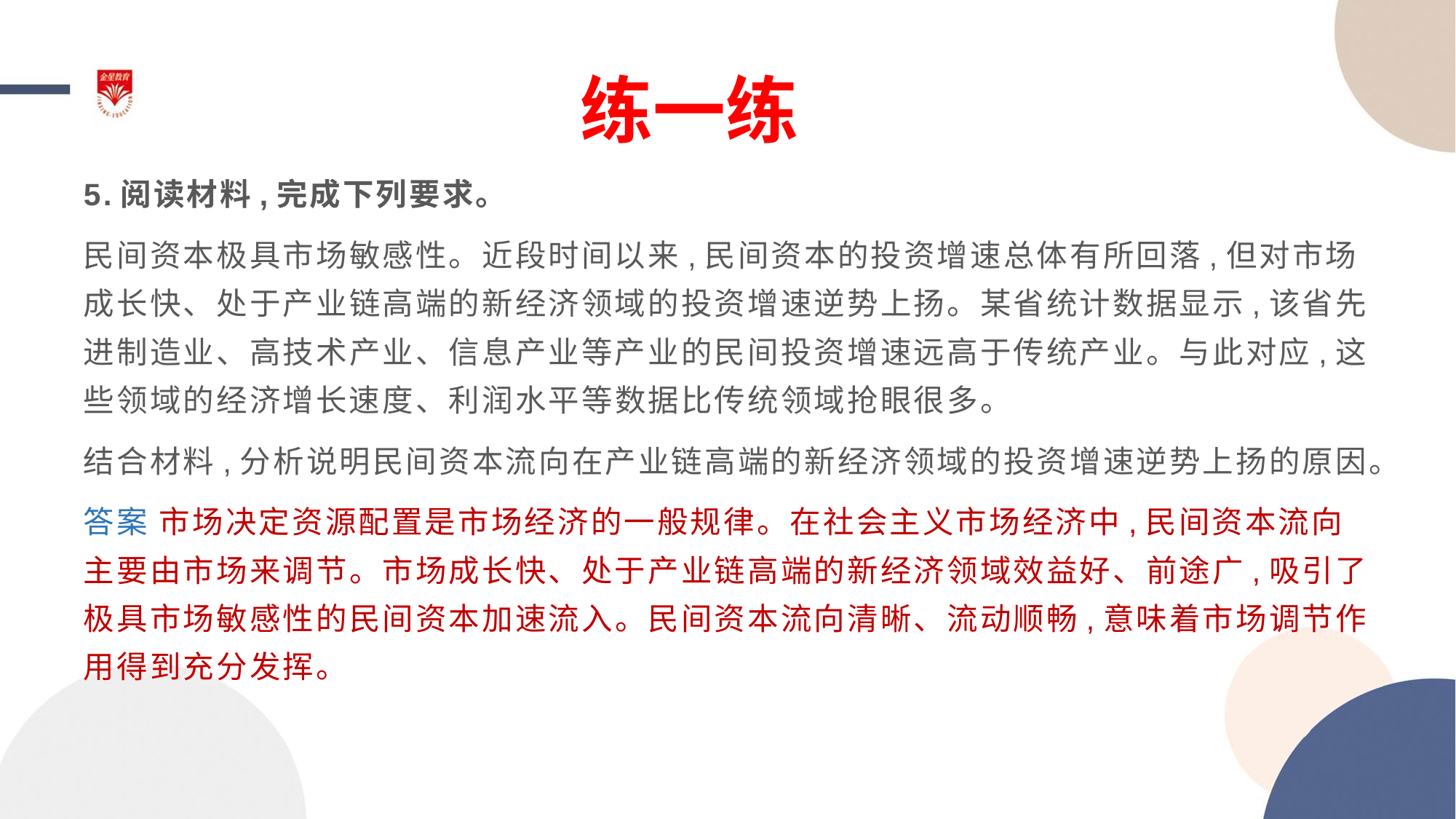

练一练
5.阅读材料,完成下列要求。
民间资本极具市场敏感性。近段时间以来,民间资本的投资增速总体有所回落,但对市场成长快、处于产业链高端的新经济领域的投资增速逆势上扬。某省统计数据显示,该省先进制造业、高技术产业、信息产业等产业的民间投资增速远高于传统产业。与此对应,这些领域的经济增长速度、利润水平等数据比传统领域抢眼很多。
结合材料,分析说明民间资本流向在产业链高端的新经济领域的投资增速逆势上扬的原因。
答案 市场决定资源配置是市场经济的一般规律。在社会主义市场经济中,民间资本流向主要由市场来调节。市场成长快、处于产业链高端的新经济领域效益好、前途广,吸引了极具市场敏感性的民间资本加速流入。民间资本流向清晰、流动顺畅,意味着市场调节作用得到充分发挥。